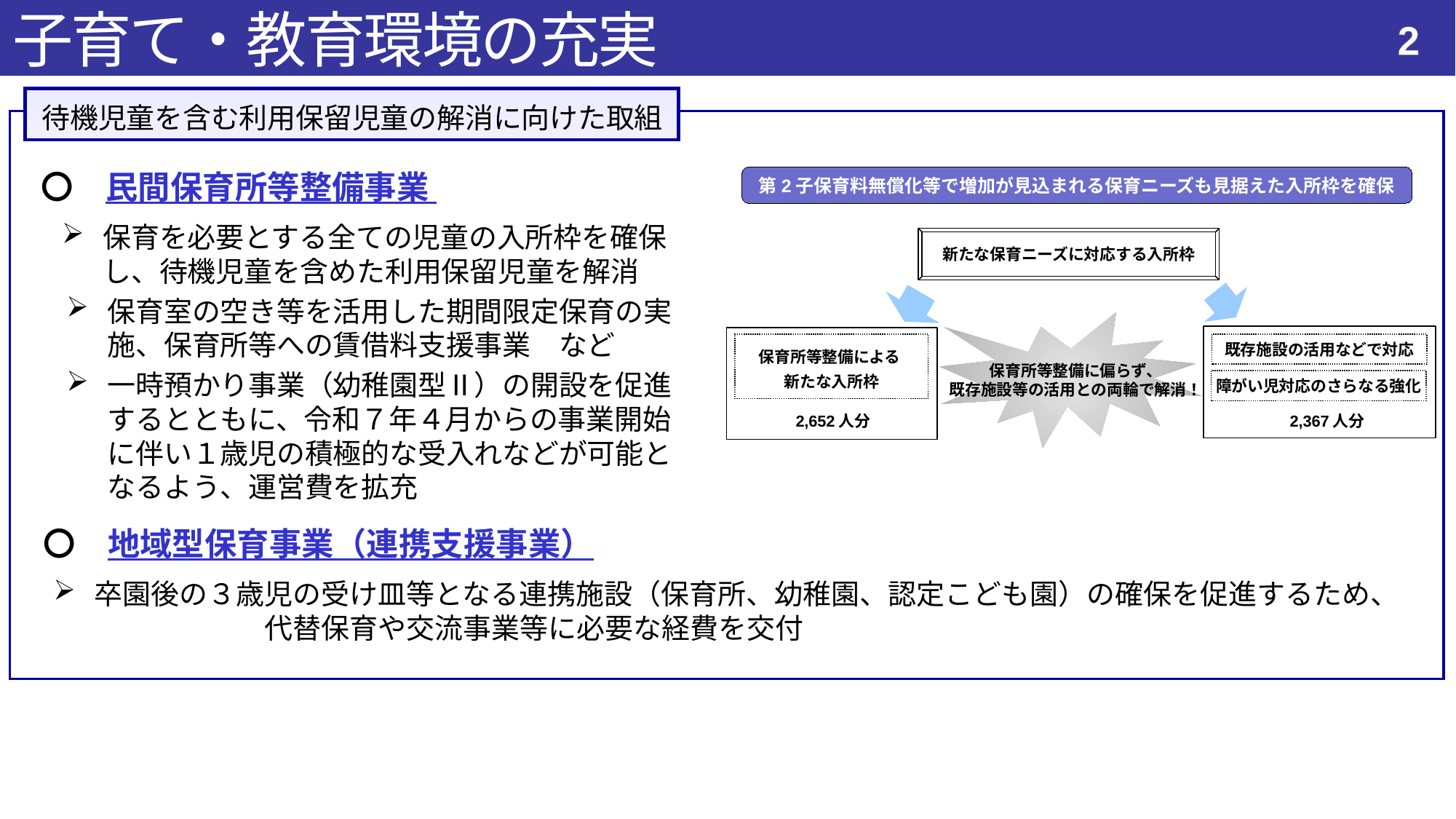

子育て・教育環境の充実
2
待機児童を含む利用保留児童の解消に向けた取組

　〇　民間保育所等整備事業
保育を必要とする全ての児童の入所枠を確保し、待機児童を含めた利用保留児童を解消
保育室の空き等を活用した期間限定保育の実施、保育所等への賃借料支援事業　など
一時預かり事業（幼稚園型Ⅱ）の開設を促進するとともに、令和７年４月からの事業開始に伴い１歳児の積極的な受入れなどが可能となるよう、運営費を拡充
第2子保育料無償化等で増加が見込まれる保育ニーズも見据えた入所枠を確保
新たな保育ニーズに対応する入所枠

既存施設の活用などで対応
保育所等整備による
新たな入所枠
保育所等整備に偏らず、
既存施設等の活用との両輪で解消！
障がい児対応のさらなる強化
2,652人分
2,367人分
　〇　地域型保育事業（連携支援事業）
卒園後の３歳児の受け皿等となる連携施設（保育所、幼稚園、認定こども園）の確保を促進するため、　　　　　　　代替保育や交流事業等に必要な経費を交付